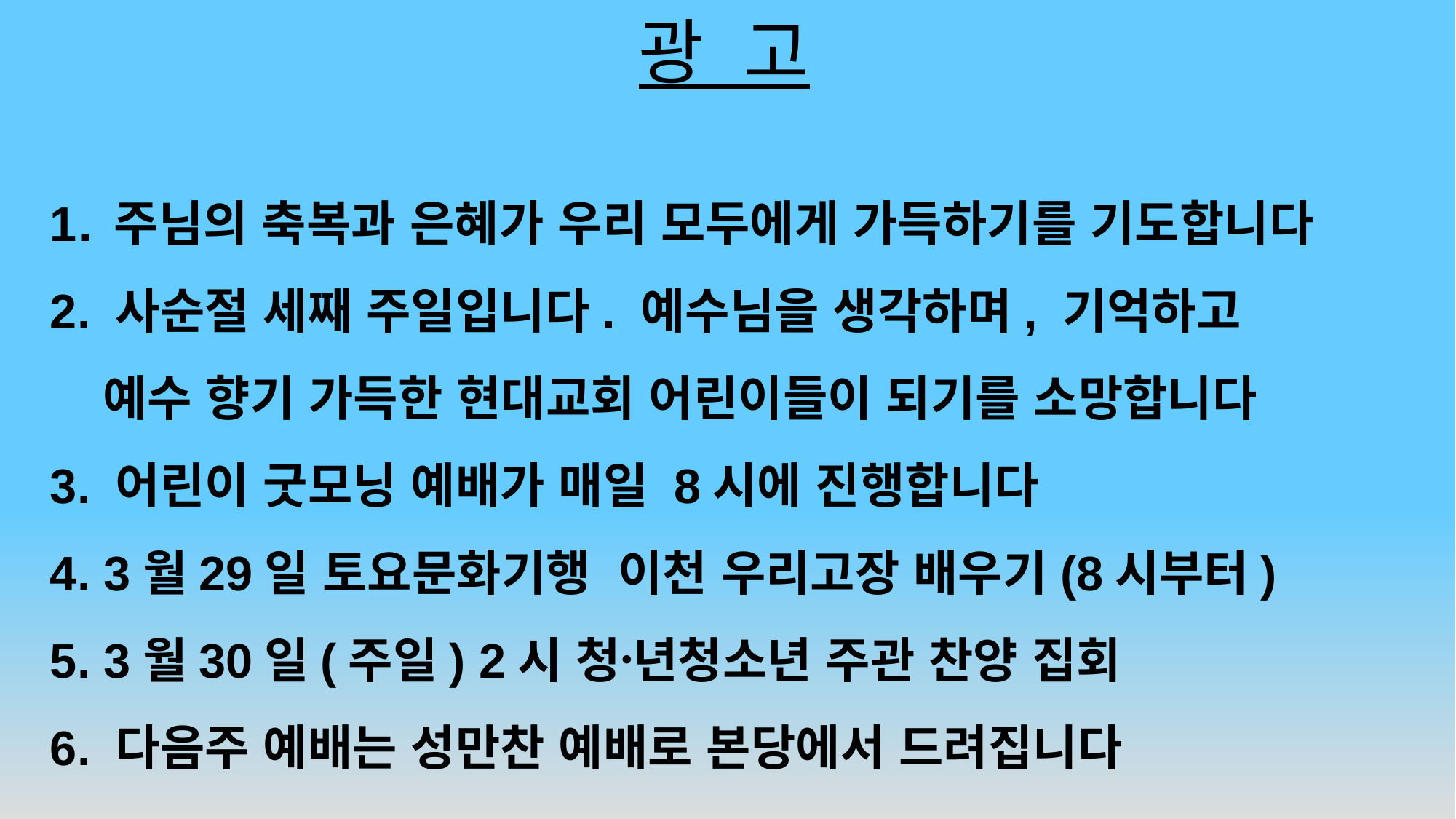

# 광  고
주님의 축복과 은혜가 우리 모두에게 가득하기를 기도합니다
2. 사순절 세째 주일입니다. 예수님을 생각하며, 기억하고
   예수 향기 가득한 현대교회 어린이들이 되기를 소망합니다
3. 어린이 굿모닝 예배가 매일 8시에 진행합니다
4. 3월29일 토요문화기행  이천 우리고장 배우기(8시부터)
5. 3월30일(주일) 2시 청년〮청소년 주관 찬양 집회
6. 다음주 예배는 성만찬 예배로 본당에서 드려집니다